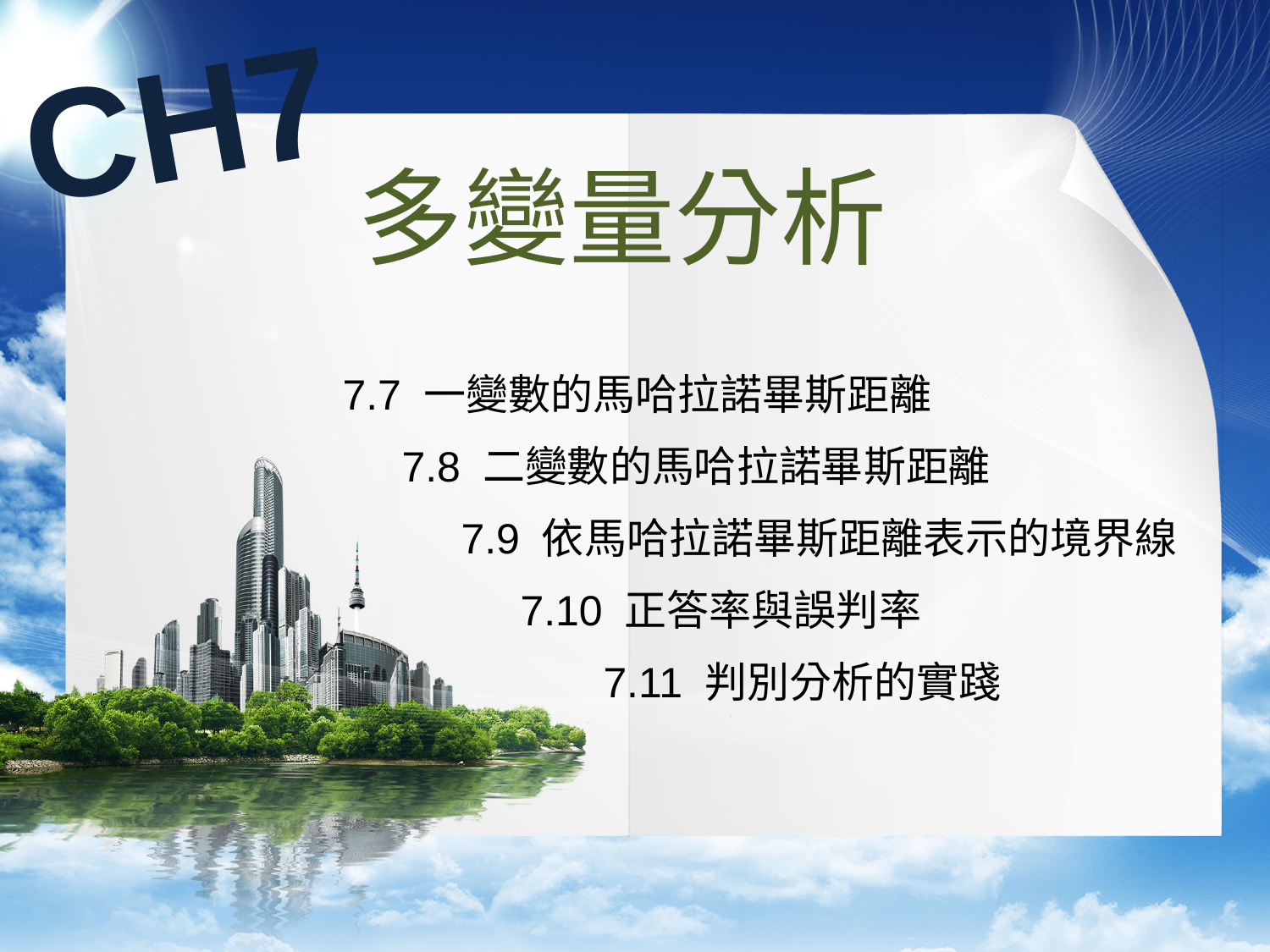

CH7
多變量分析
7.7 一變數的馬哈拉諾畢斯距離
     7.8 二變數的馬哈拉諾畢斯距離
          7.9 依馬哈拉諾畢斯距離表示的境界線
               7.10 正答率與誤判率
                      7.11 判別分析的實踐